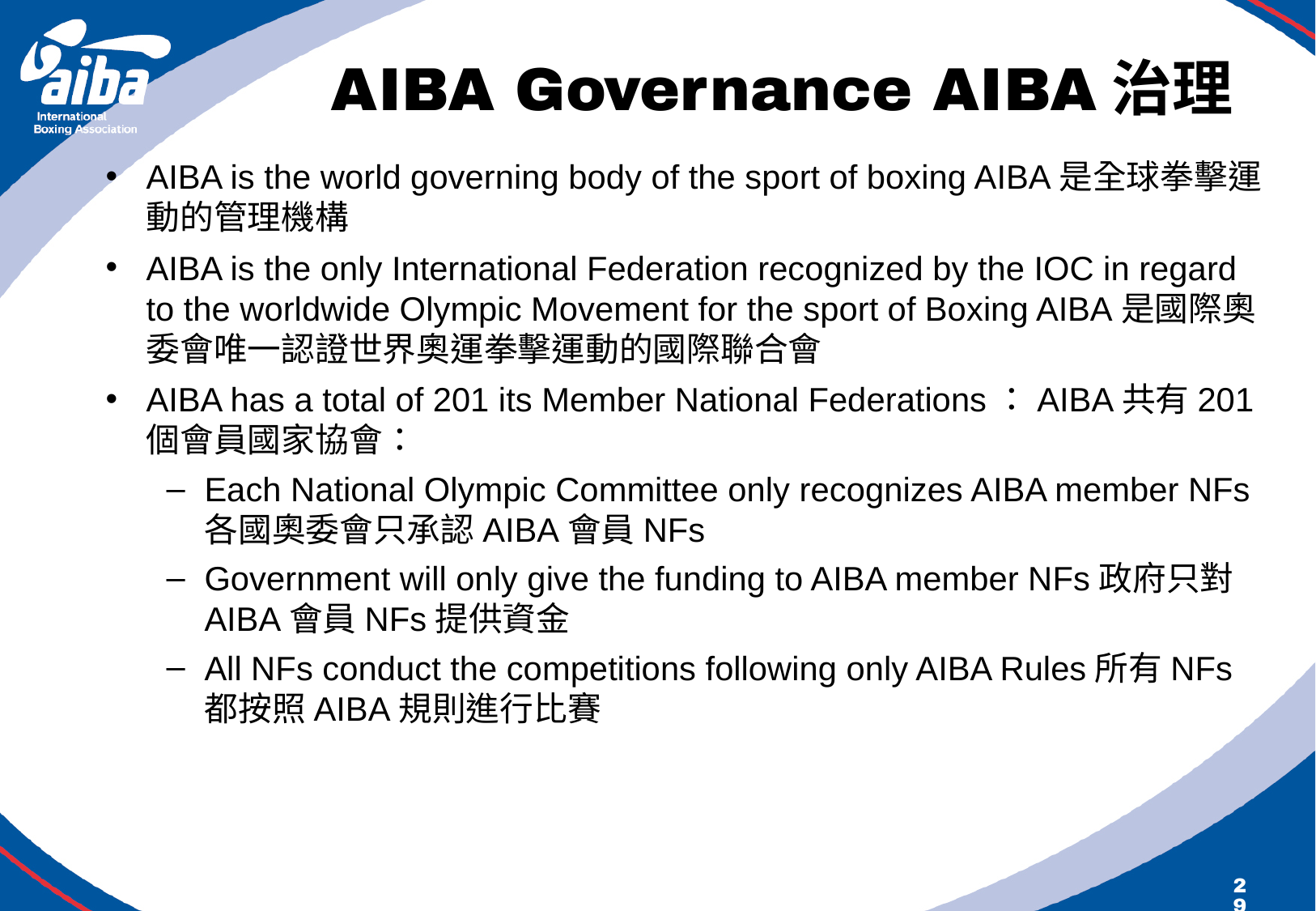

# AIBA Governance AIBA治理
AIBA is the world governing body of the sport of boxing AIBA是全球拳擊運動的管理機構
AIBA is the only International Federation recognized by the IOC in regard to the worldwide Olympic Movement for the sport of Boxing AIBA是國際奧委會唯一認證世界奧運拳擊運動的國際聯合會
AIBA has a total of 201 its Member National Federations：AIBA共有201個會員國家協會：
Each National Olympic Committee only recognizes AIBA member NFs各國奧委會只承認AIBA會員NFs
Government will only give the funding to AIBA member NFs政府只對AIBA會員NFs提供資金
All NFs conduct the competitions following only AIBA Rules所有NFs都按照AIBA規則進行比賽
29